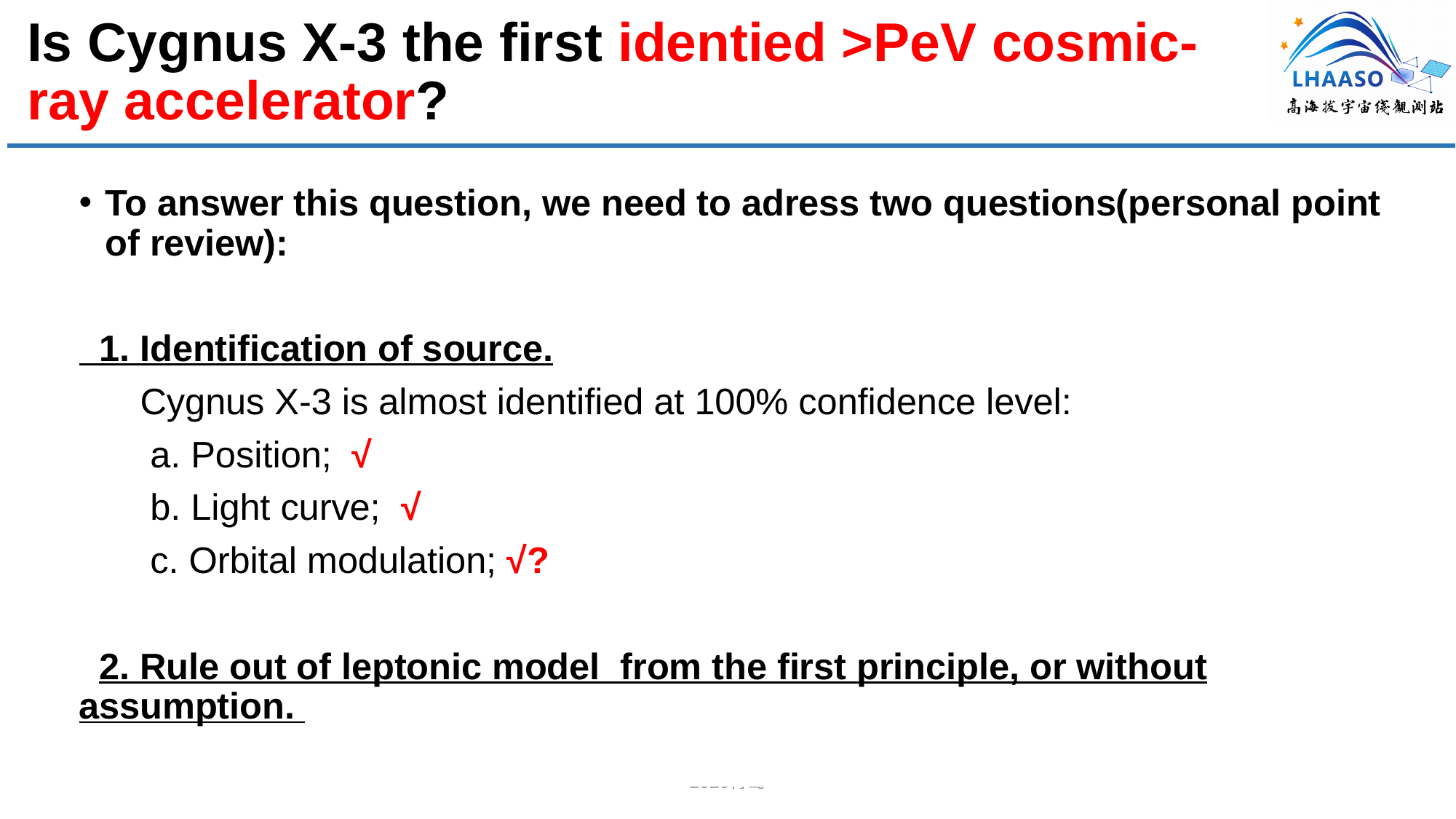

# Is Cygnus X-3 the first identied >PeV cosmic-ray accelerator?
To answer this question, we need to adress two questions(personal point of review):

  1. Identification of source.
      Cygnus X-3 is almost identified at 100% confidence level:
       a. Position;  √
       b. Light curve;  √
       c. Orbital modulation; √?

  2. Rule out of leptonic model  from the first principle, or without assumption.

2026青岛
9